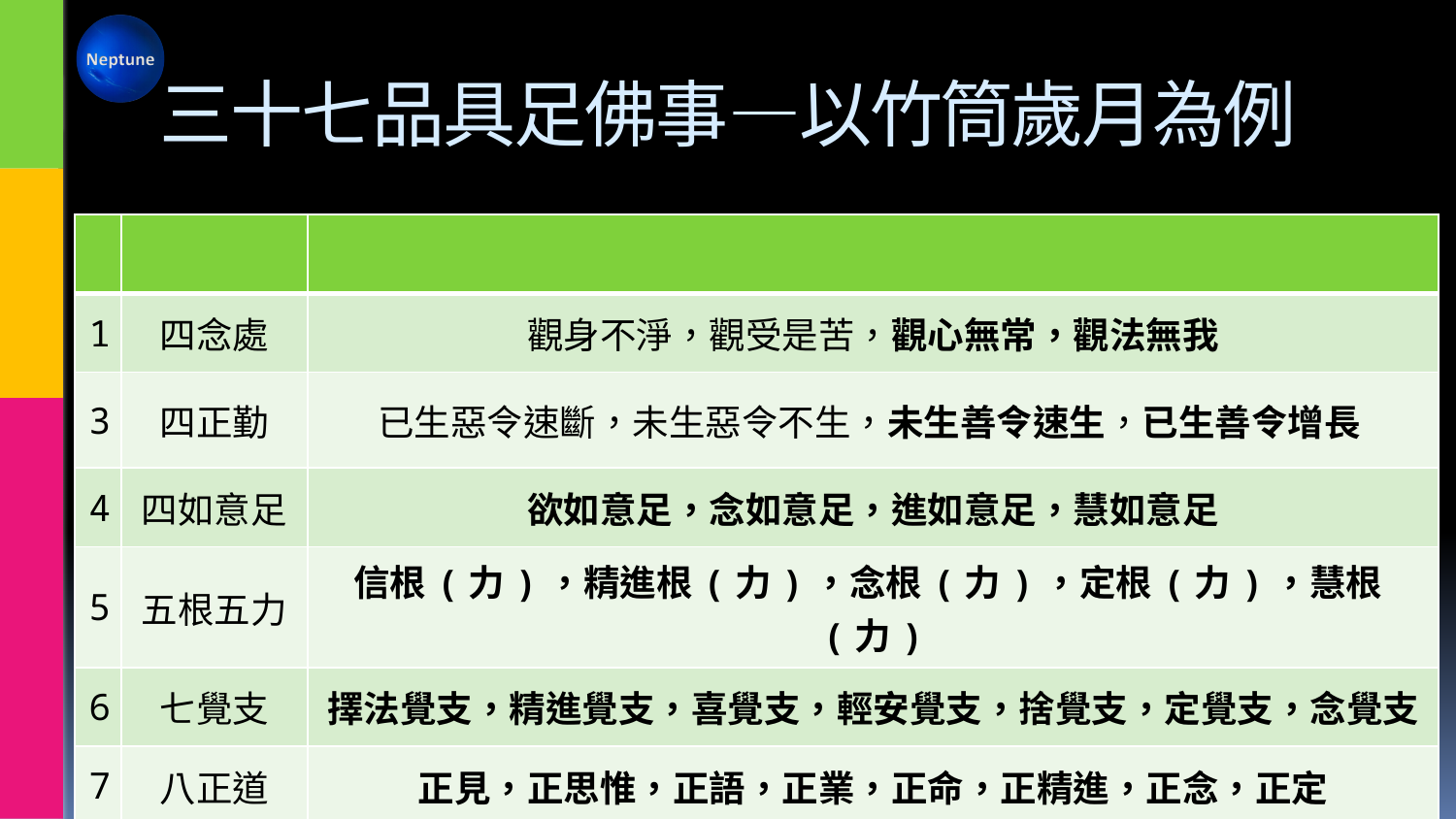

# 三十七品具足佛事—以竹筒歲月為例
|  |  |  |
| --- | --- | --- |
| 1 | 四念處 | 觀身不淨，觀受是苦，觀心無常，觀法無我 |
| 3 | 四正勤 | 已生惡令速斷，未生惡令不生，未生善令速生，已生善令增長 |
| 4 | 四如意足 | 欲如意足，念如意足，進如意足，慧如意足 |
| 5 | 五根五力 | 信根(力)，精進根(力)，念根(力)，定根(力)，慧根(力) |
| 6 | 七覺支 | 擇法覺支，精進覺支，喜覺支，輕安覺支，捨覺支，定覺支，念覺支 |
| 7 | 八正道 | 正見，正思惟，正語，正業，正命，正精進，正念，正定 |